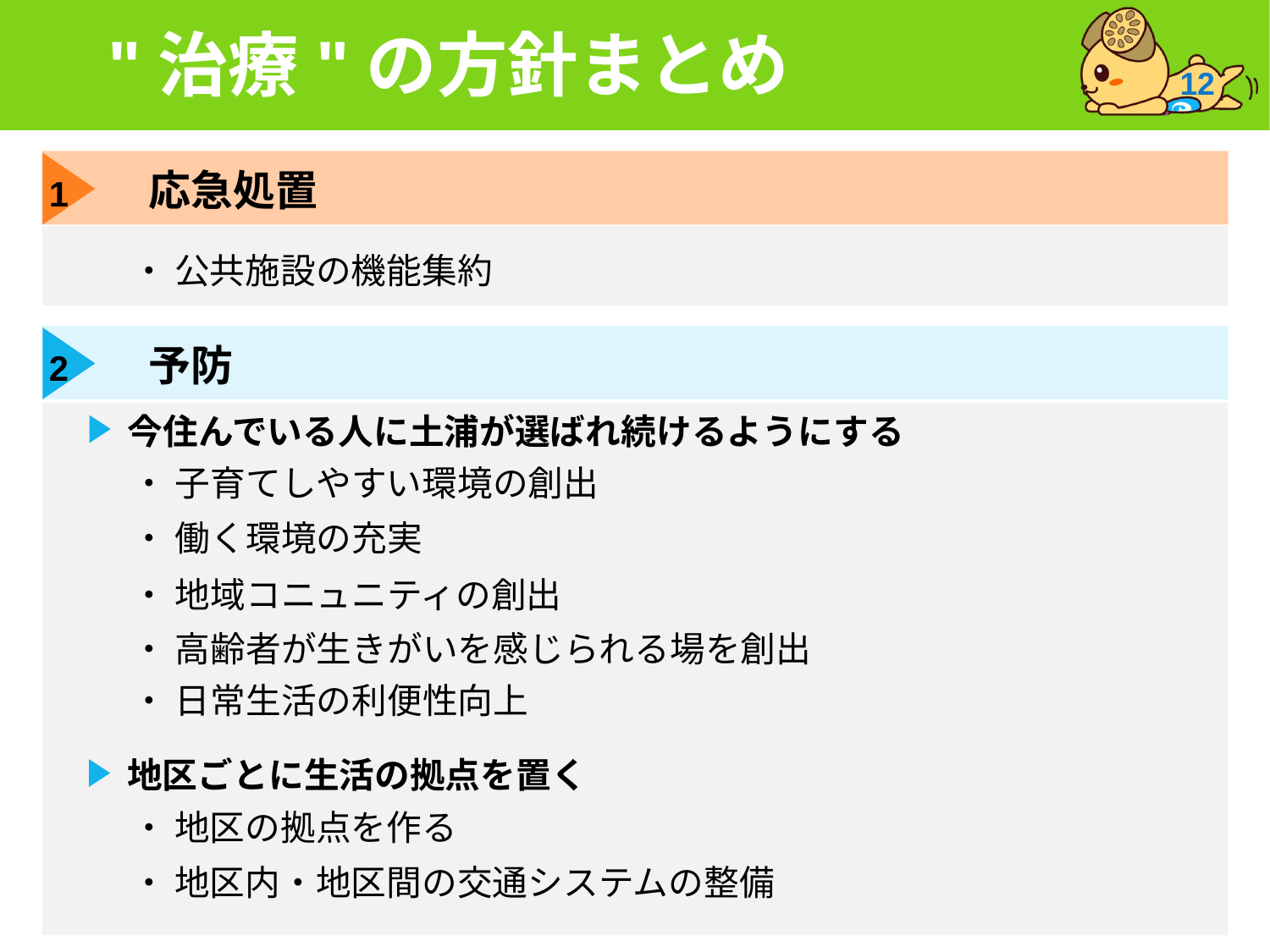

# "治療"の方針まとめ
12

1

応急処置

・ 公共施設の機能集約

2

予防

今住んでいる人に土浦が選ばれ続けるようにする

・ 子育てしやすい環境の創出
・ 働く環境の充実
・ 地域コニュニティの創出
・ 高齢者が生きがいを感じられる場を創出
・ 日常生活の利便性向上
地区ごとに生活の拠点を置く

・ 地区の拠点を作る
・ 地区内・地区間の交通システムの整備
12